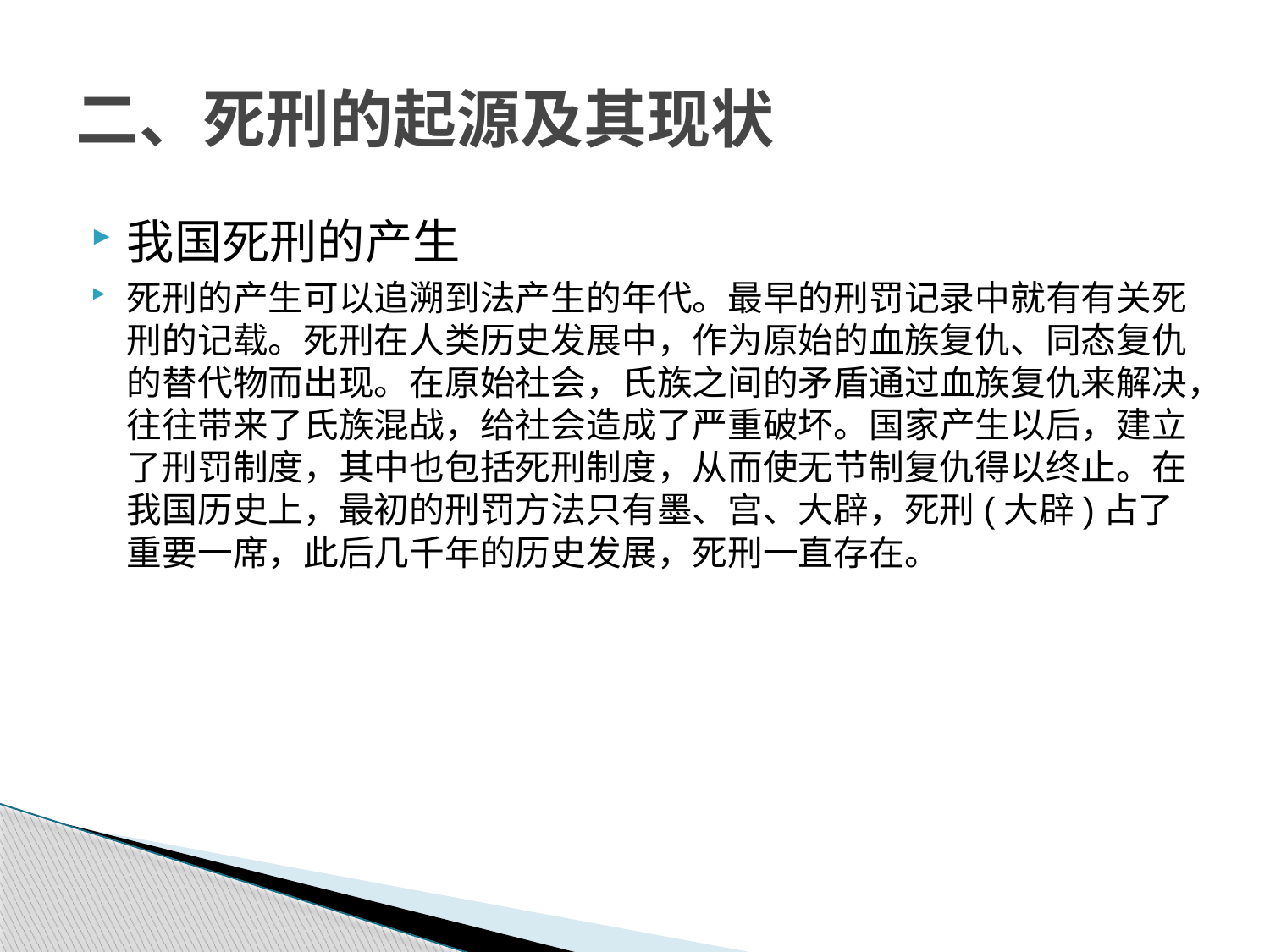

# 二、死刑的起源及其现状
我国死刑的产生
死刑的产生可以追溯到法产生的年代。最早的刑罚记录中就有有关死刑的记载。死刑在人类历史发展中，作为原始的血族复仇、同态复仇的替代物而出现。在原始社会，氏族之间的矛盾通过血族复仇来解决，往往带来了氏族混战，给社会造成了严重破坏。国家产生以后，建立了刑罚制度，其中也包括死刑制度，从而使无节制复仇得以终止。在我国历史上，最初的刑罚方法只有墨、宫、大辟，死刑(大辟)占了重要一席，此后几千年的历史发展，死刑一直存在。